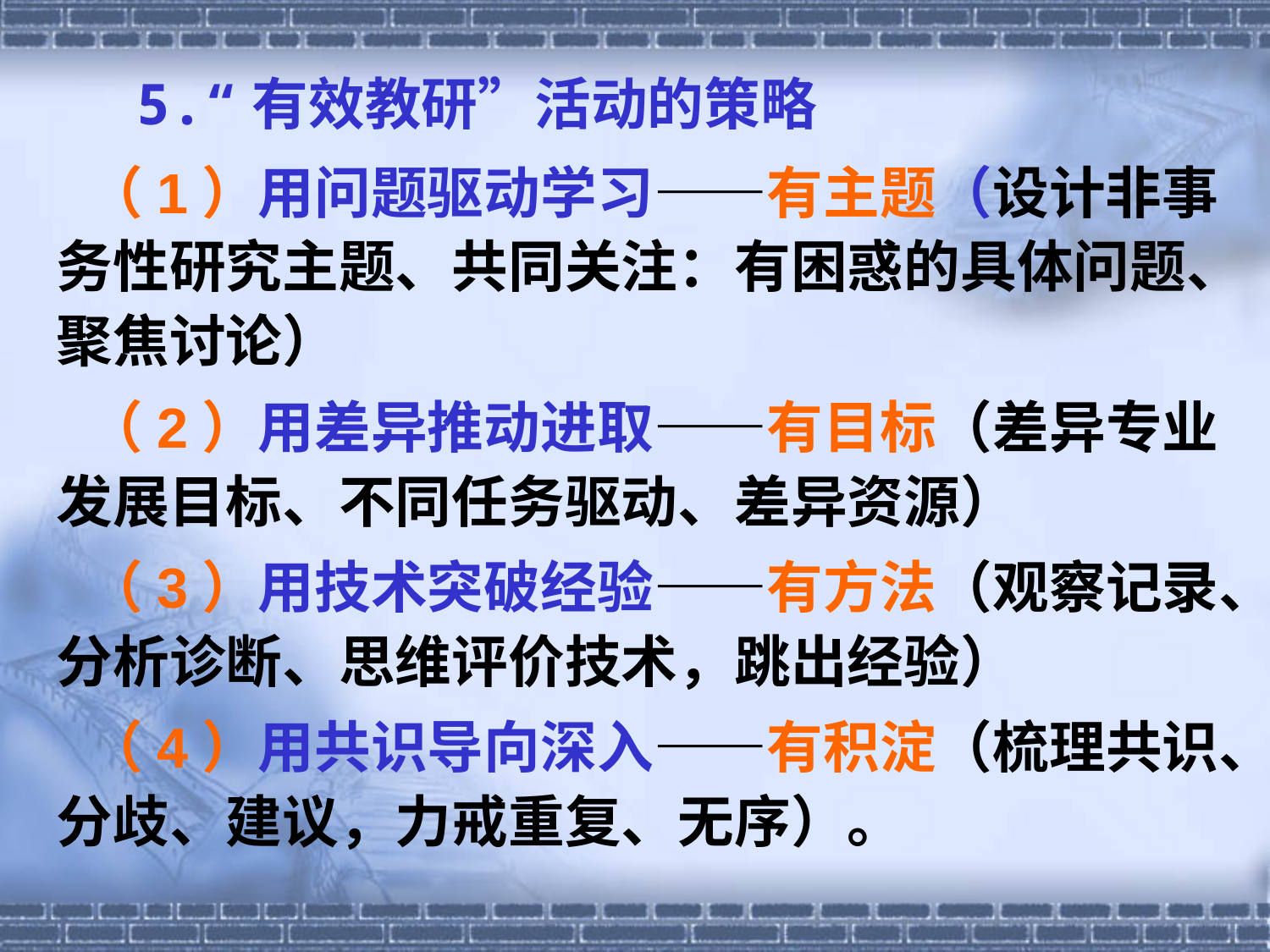

5.“有效教研”活动的策略
     （1）用问题驱动学习——有主题（设计非事务性研究主题、共同关注：有困惑的具体问题、聚焦讨论）
     （2）用差异推动进取——有目标（差异专业发展目标、不同任务驱动、差异资源）
     （3）用技术突破经验——有方法（观察记录、分析诊断、思维评价技术，跳出经验）
     （4）用共识导向深入——有积淀（梳理共识、分歧、建议，力戒重复、无序）。